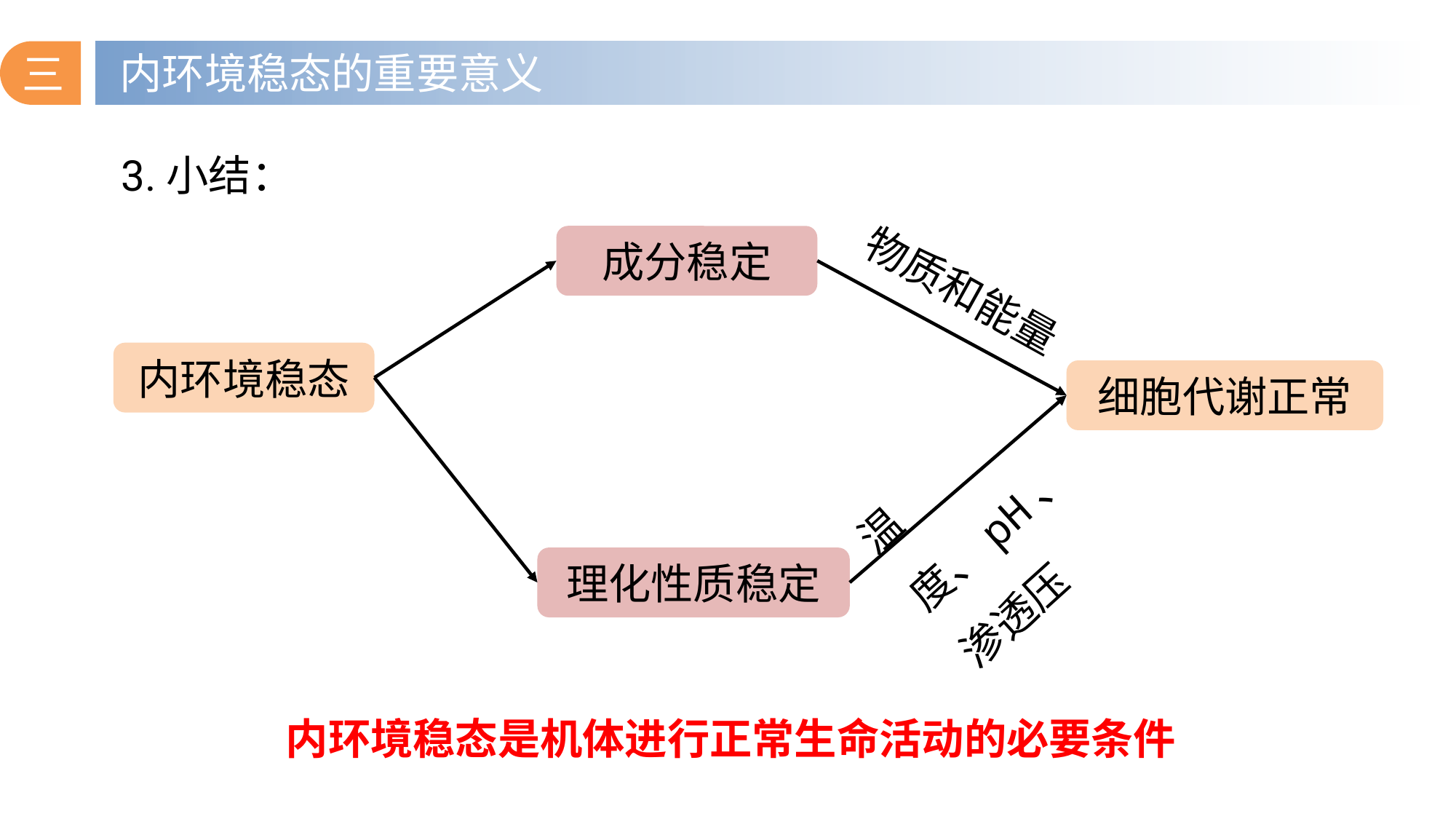

三
内环境稳态的重要意义
3.小结：
成分稳定
内环境稳态
物质和能量
细胞代谢正常
温度、pH、渗透压
理化性质稳定
内环境稳态是机体进行正常生命活动的必要条件